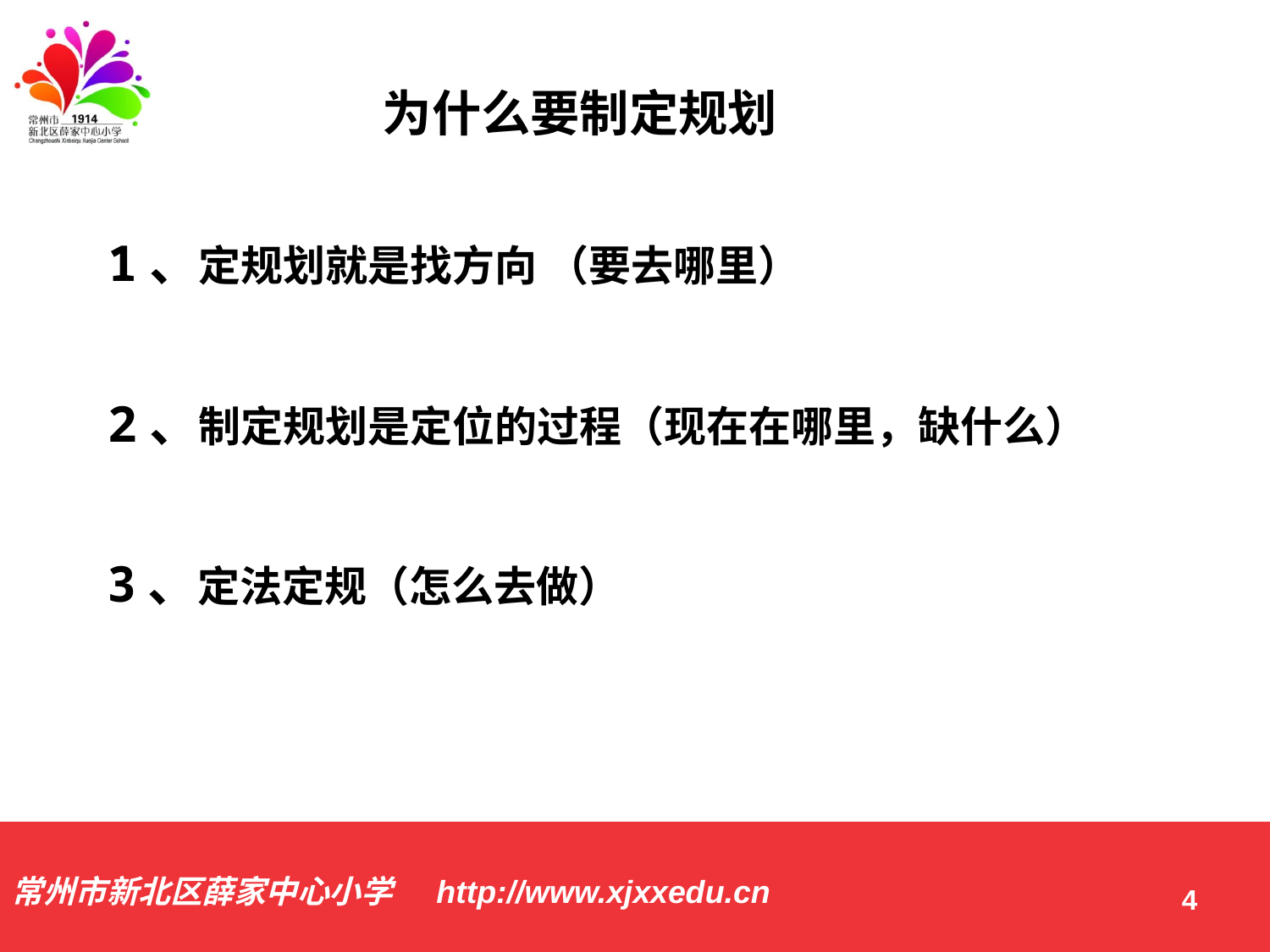

为什么要制定规划
1、定规划就是找方向 （要去哪里）
2、制定规划是定位的过程（现在在哪里，缺什么）
  3、定法定规（怎么去做）

4